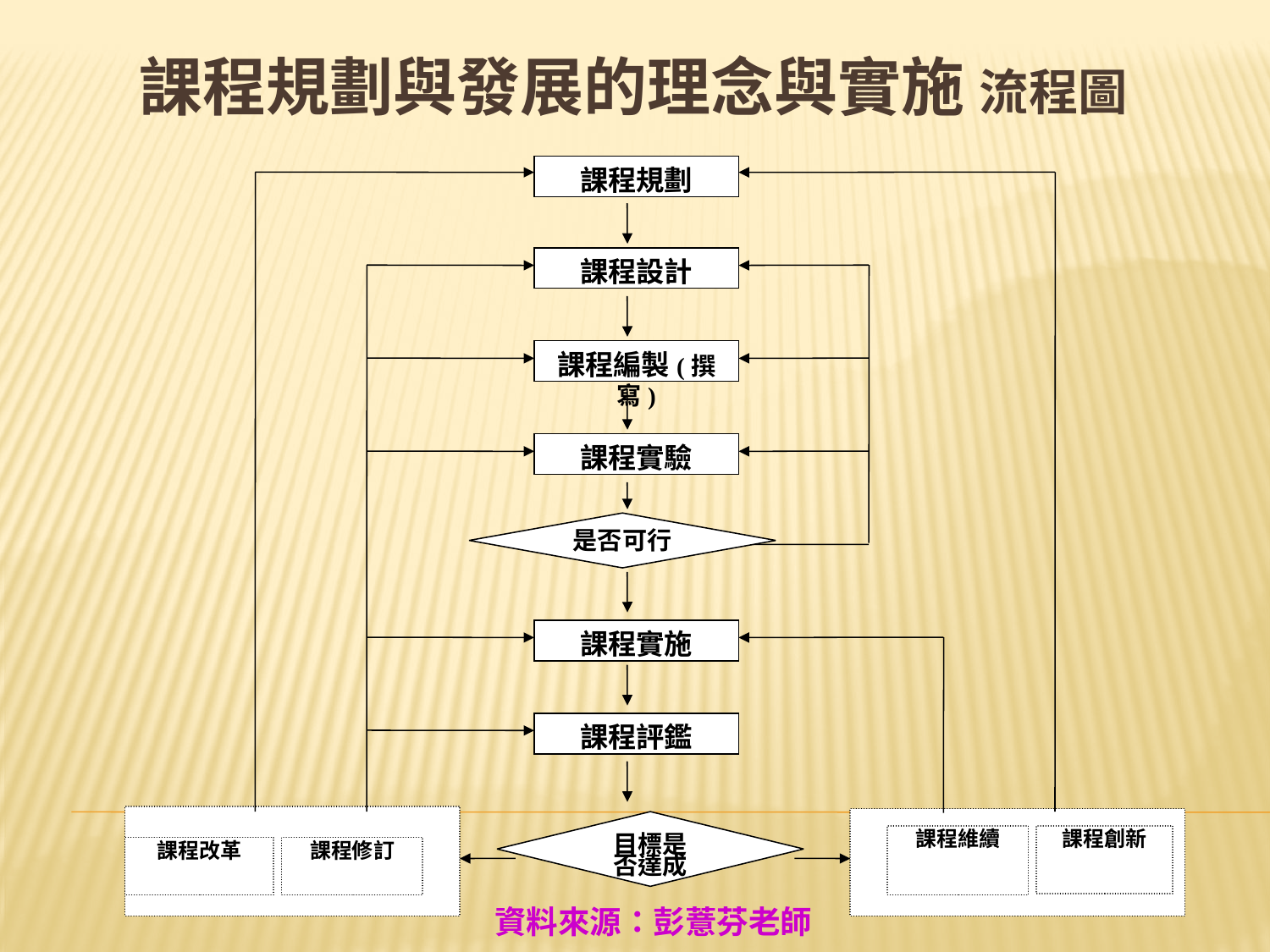

# 課程規劃與發展的理念與實施 流程圖
課程規劃

課程設計

課程編製(撰寫)

課程實驗

是否可行

課程評鑑

目標是
否達成
課程維續
課程創新
課程改革
課程修訂

課程實施
資料來源：彭薏芬老師